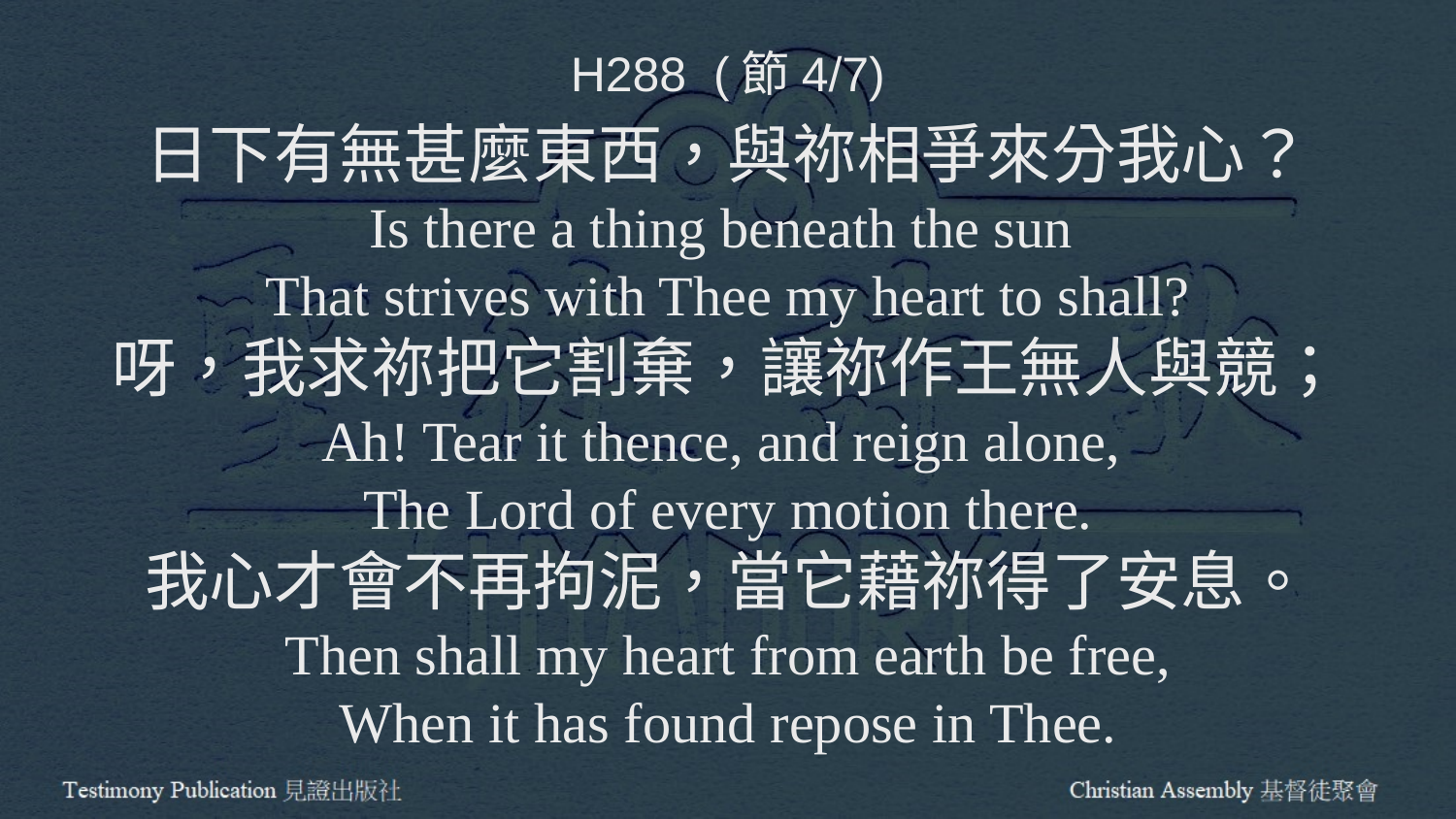

H288  (節4/7)
日下有無甚麼東西，與祢相爭來分我心？
Is there a thing beneath the sun
That strives with Thee my heart to shall?
呀，我求祢把它割棄，讓祢作王無人與競；
Ah! Tear it thence, and reign alone,
The Lord of every motion there.
我心才會不再拘泥，當它藉祢得了安息。
Then shall my heart from earth be free,
When it has found repose in Thee.